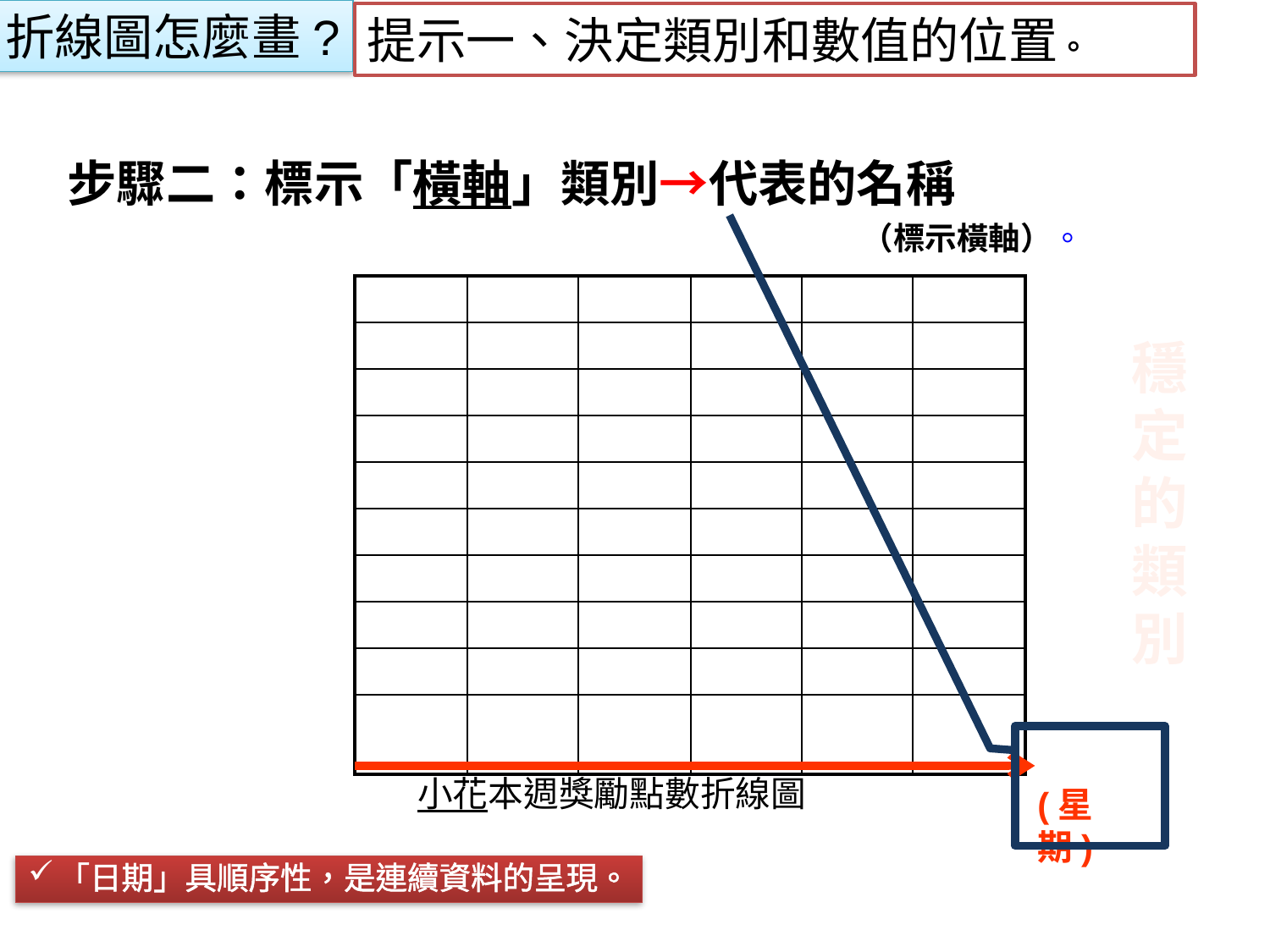

折線圖怎麼畫?
提示一、決定類別和數值的位置。
步驟二：標示「橫軸」類別→代表的名稱
（標示橫軸）。

|  |  |  |  |  |  |
| --- | --- | --- | --- | --- | --- |
|  |  |  |  |  |  |
|  |  |  |  |  |  |
|  |  |  |  |  |  |
|  |  |  |  |  |  |
|  |  |  |  |  |  |
|  |  |  |  |  |  |
|  |  |  |  |  |  |
|  |  |  |  |  |  |
|  |  |  |  |  |  |
穩定的類別

小花本週獎勵點數折線圖
(星期)
「日期」具順序性，是連續資料的呈現。